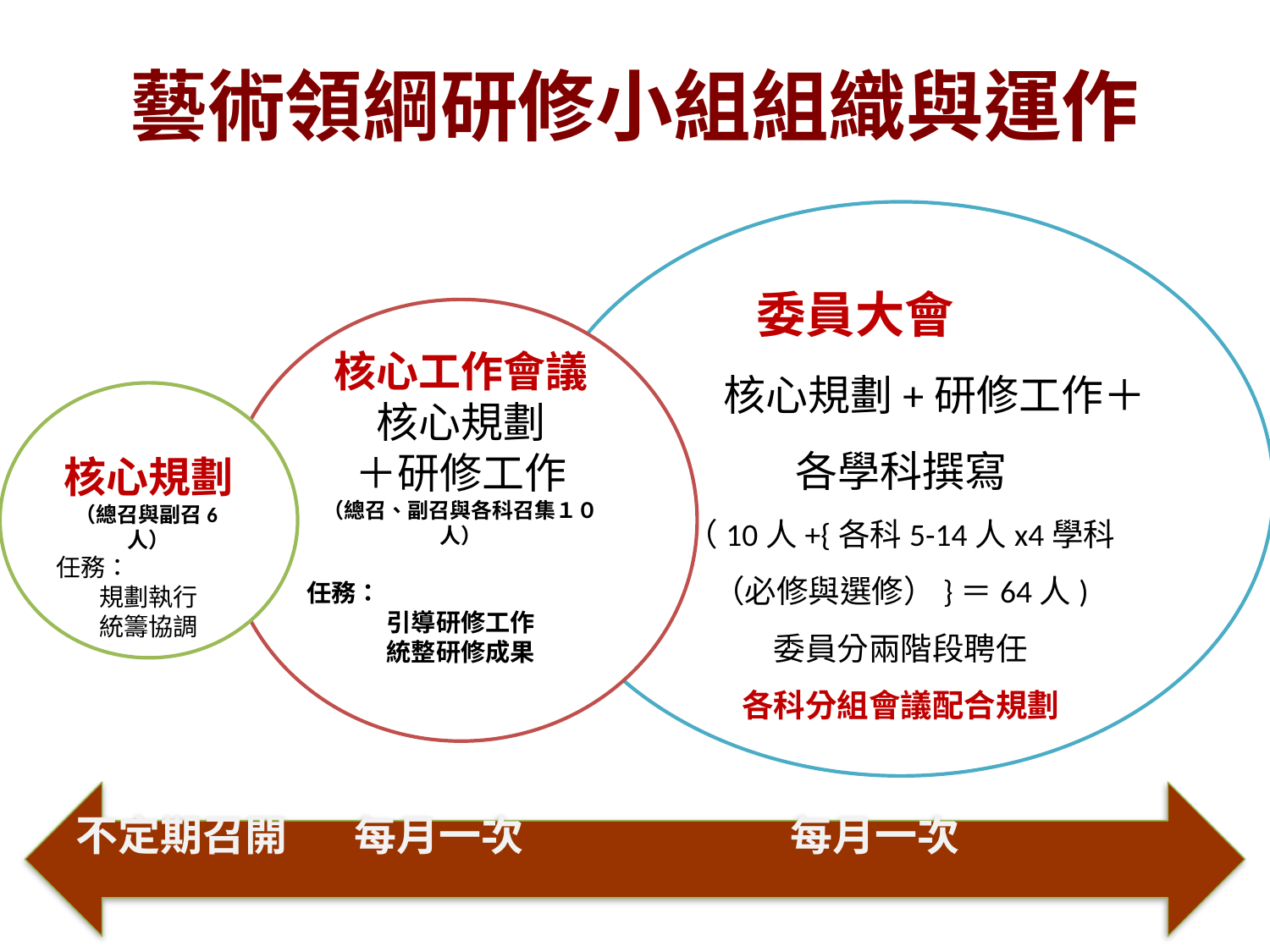

# 藝術領綱研修小組組織與運作
委員大會
      核心規劃+研修工作＋
各學科撰寫
（10人+{各科5-14人x4學科
（必修與選修）}＝64人)
委員分兩階段聘任
各科分組會議配合規劃
核心工作會議
核心規劃
＋研修工作
（總召、副召與各科召集１０人）

任務：
引導研修工作
統整研修成果

核心規劃
（總召與副召6人）
任務：
規劃執行
統籌協調
不定期召開       每月一次                            每月一次